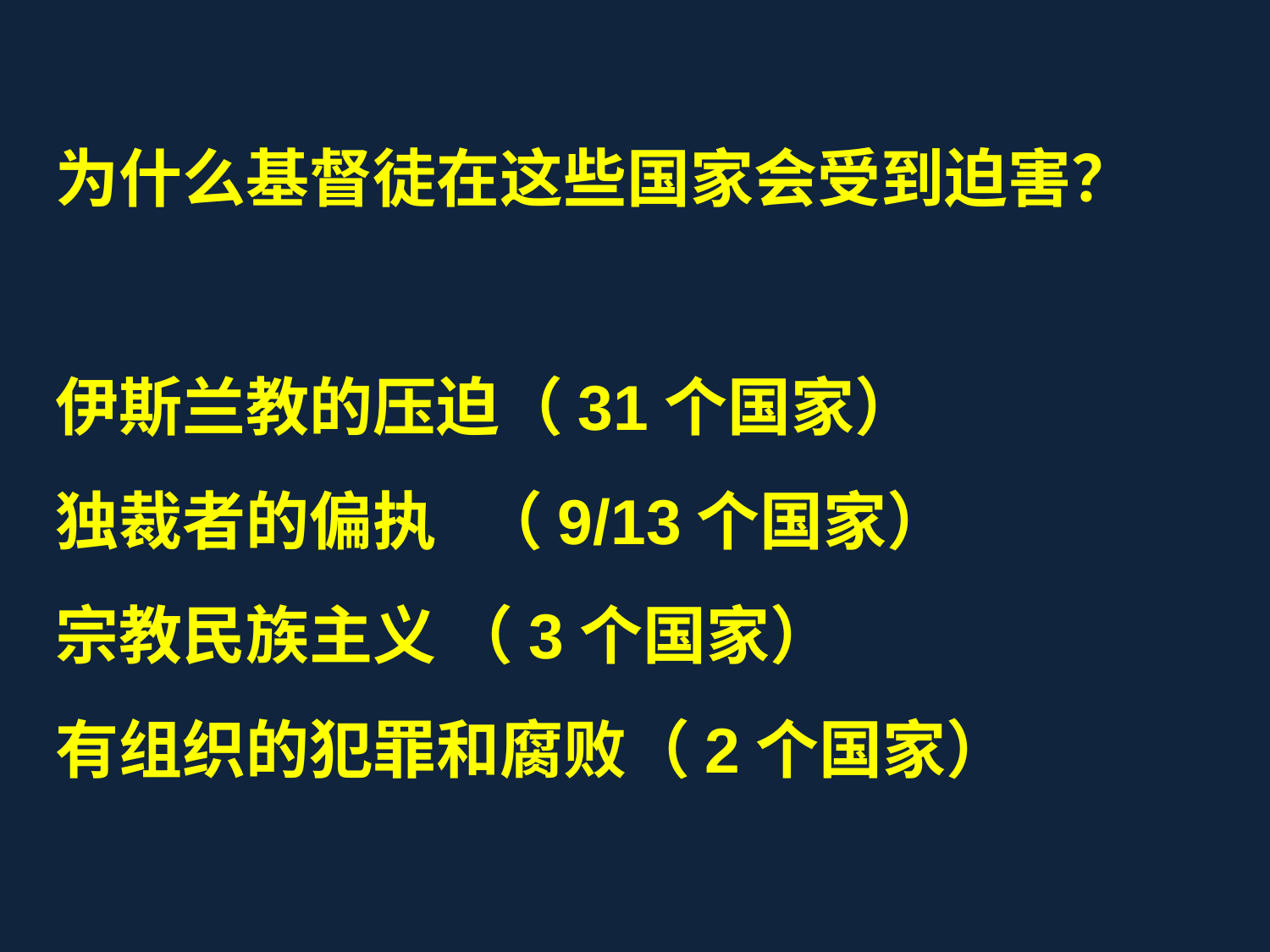

为什么基督徒在这些国家会受到迫害？
伊斯兰教的压迫（31个国家）
独裁者的偏执   （9/13个国家）
宗教民族主义 （3个国家）
有组织的犯罪和腐败（2个国家）